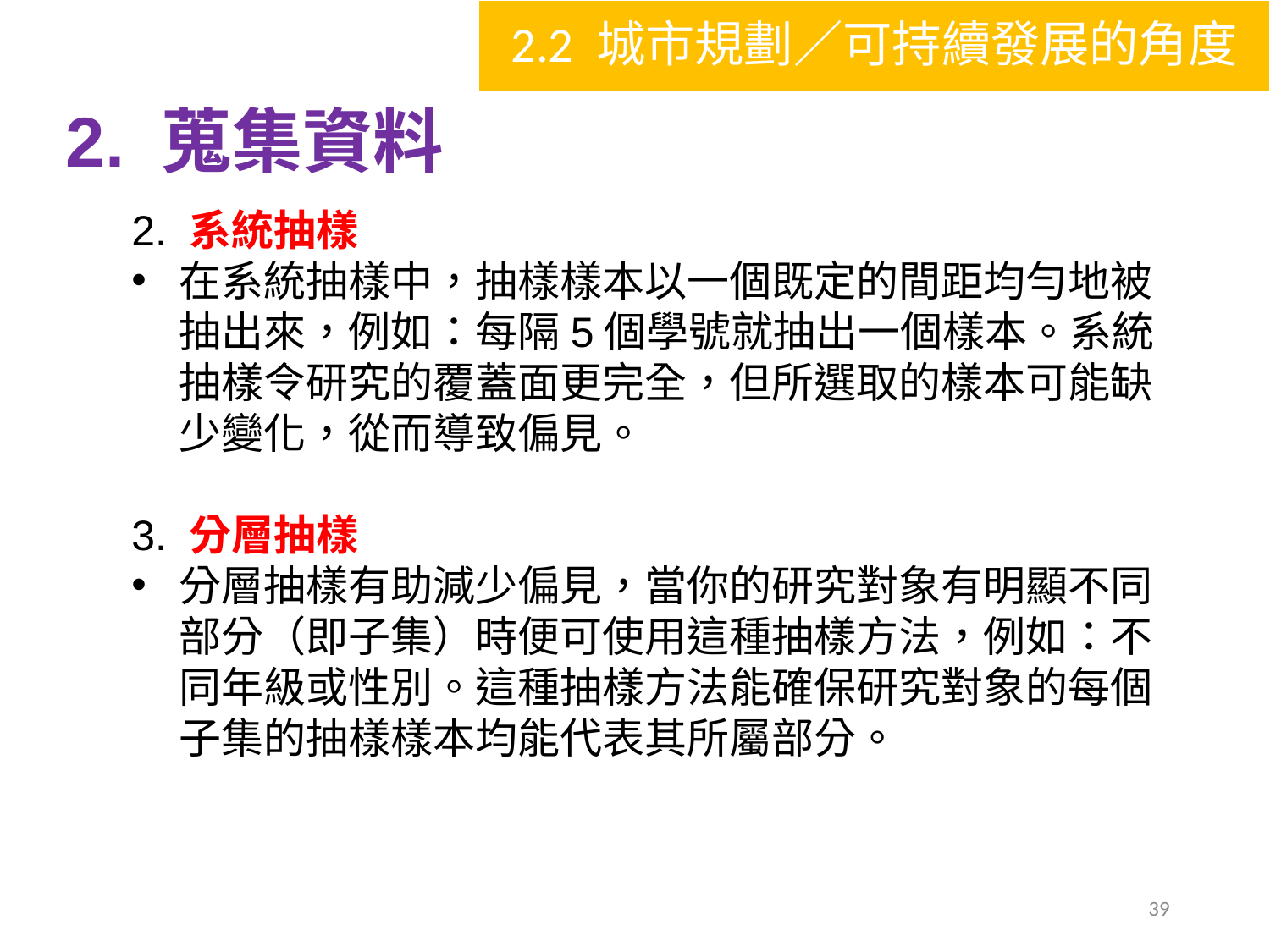

2.2 城市規劃／可持續發展的角度
# 2. 蒐集資料
2. 系統抽樣
在系統抽樣中，抽樣樣本以一個既定的間距均勻地被抽出來，例如：每隔5個學號就抽出一個樣本。系統抽樣令研究的覆蓋面更完全，但所選取的樣本可能缺少變化，從而導致偏見。

3. 分層抽樣
分層抽樣有助減少偏見，當你的研究對象有明顯不同部分（即子集）時便可使用這種抽樣方法，例如：不同年級或性別。這種抽樣方法能確保研究對象的每個子集的抽樣樣本均能代表其所屬部分。

39